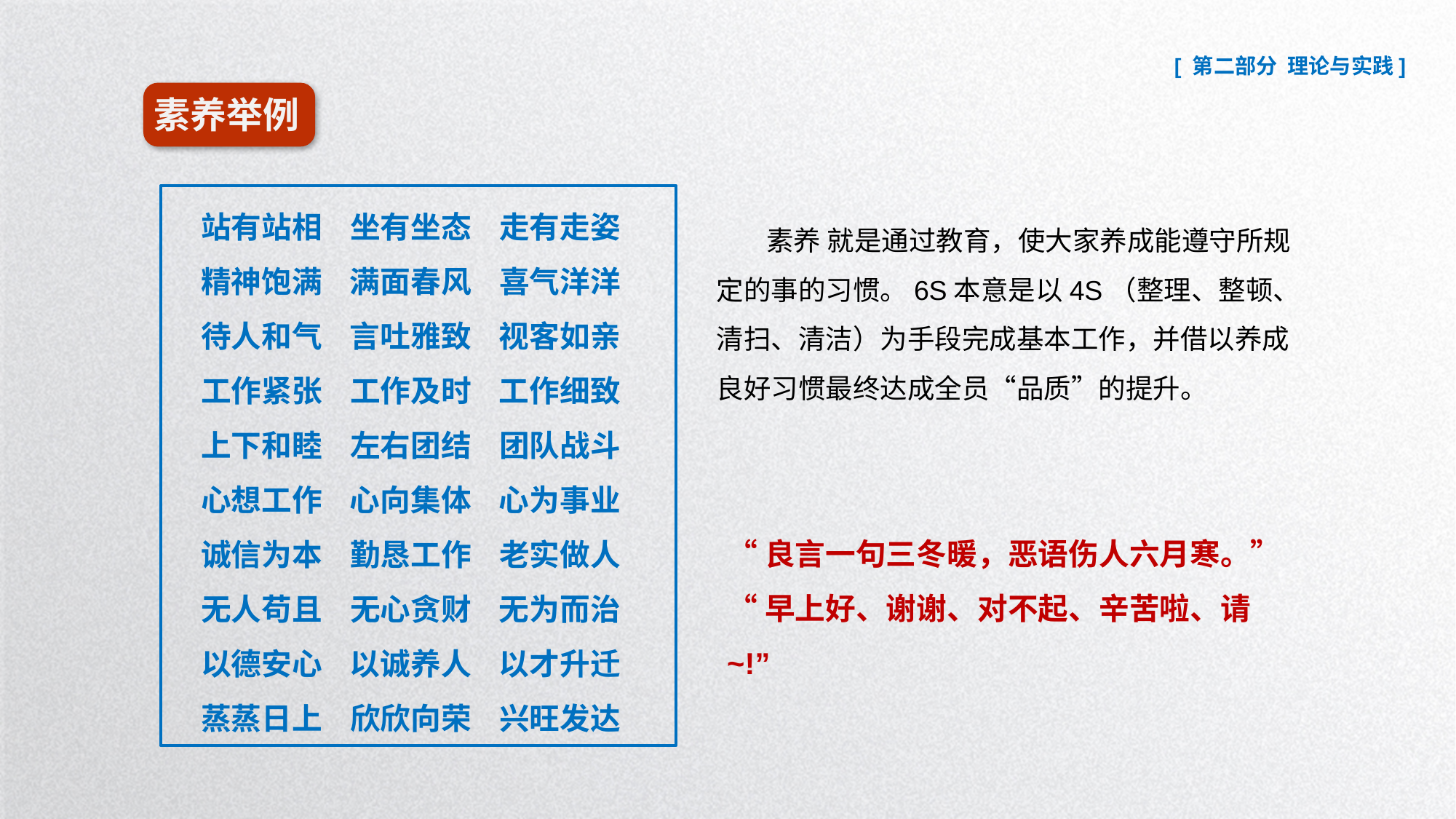

素养举例

站有站相    坐有坐态    走有走姿
精神饱满    满面春风    喜气洋洋
待人和气    言吐雅致    视客如亲
工作紧张    工作及时    工作细致
上下和睦    左右团结    团队战斗
心想工作    心向集体    心为事业
诚信为本    勤恳工作    老实做人
无人苟且    无心贪财    无为而治
以德安心    以诚养人    以才升迁
蒸蒸日上    欣欣向荣    兴旺发达
       素养 就是通过教育，使大家养成能遵守所规定的事的习惯。6S本意是以4S（整理、整顿、清扫、清洁）为手段完成基本工作，并借以养成良好习惯最终达成全员“品质”的提升。
“良言一句三冬暖，恶语伤人六月寒。”
“早上好、谢谢、对不起、辛苦啦、请~!”